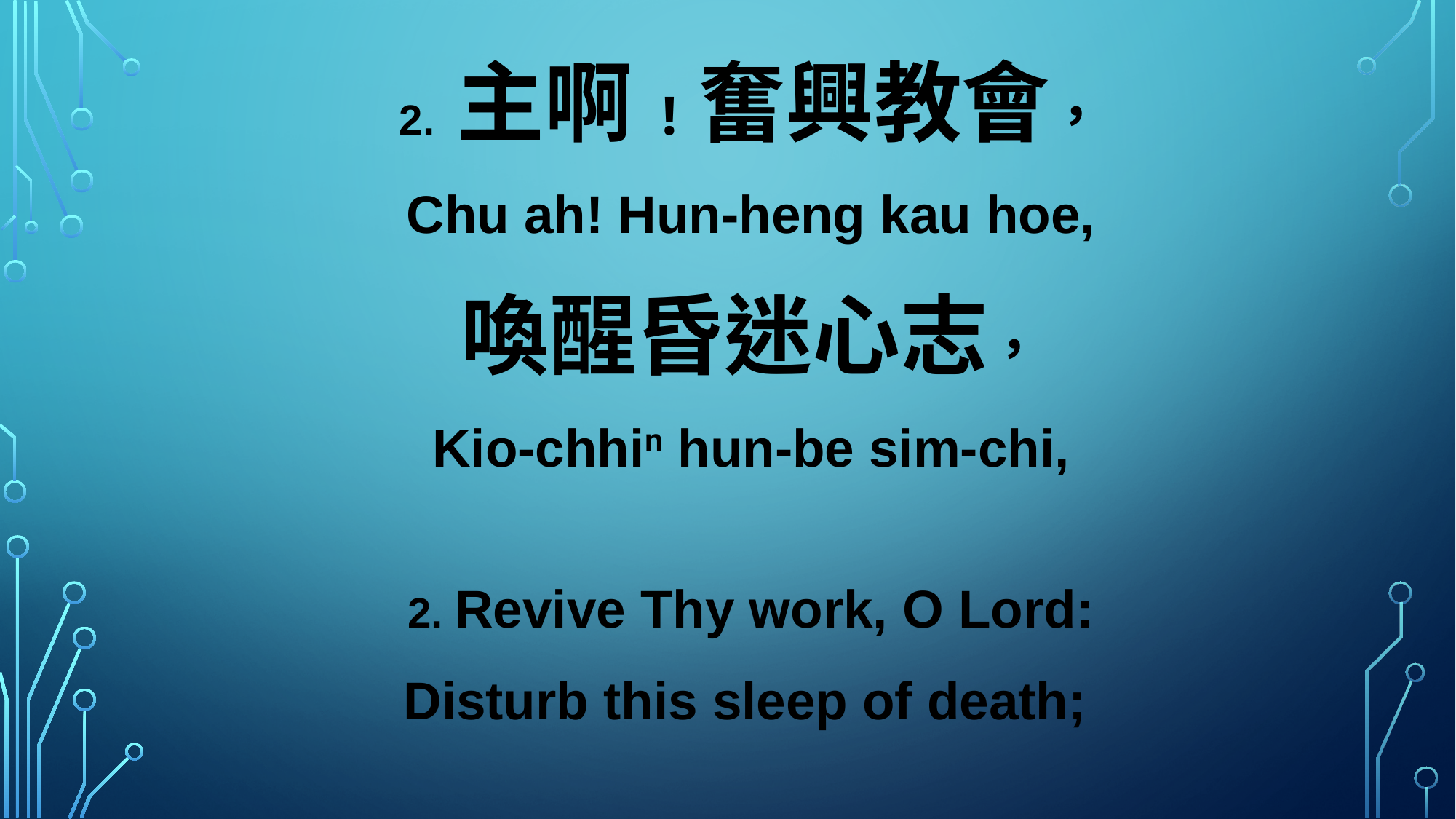

2. 主啊!奮興教會，
Chu ah! Hun-heng kau hoe,
喚醒昏迷心志，
Kio-chhin hun-be sim-chi,

2. Revive Thy work, O Lord:
Disturb this sleep of death;